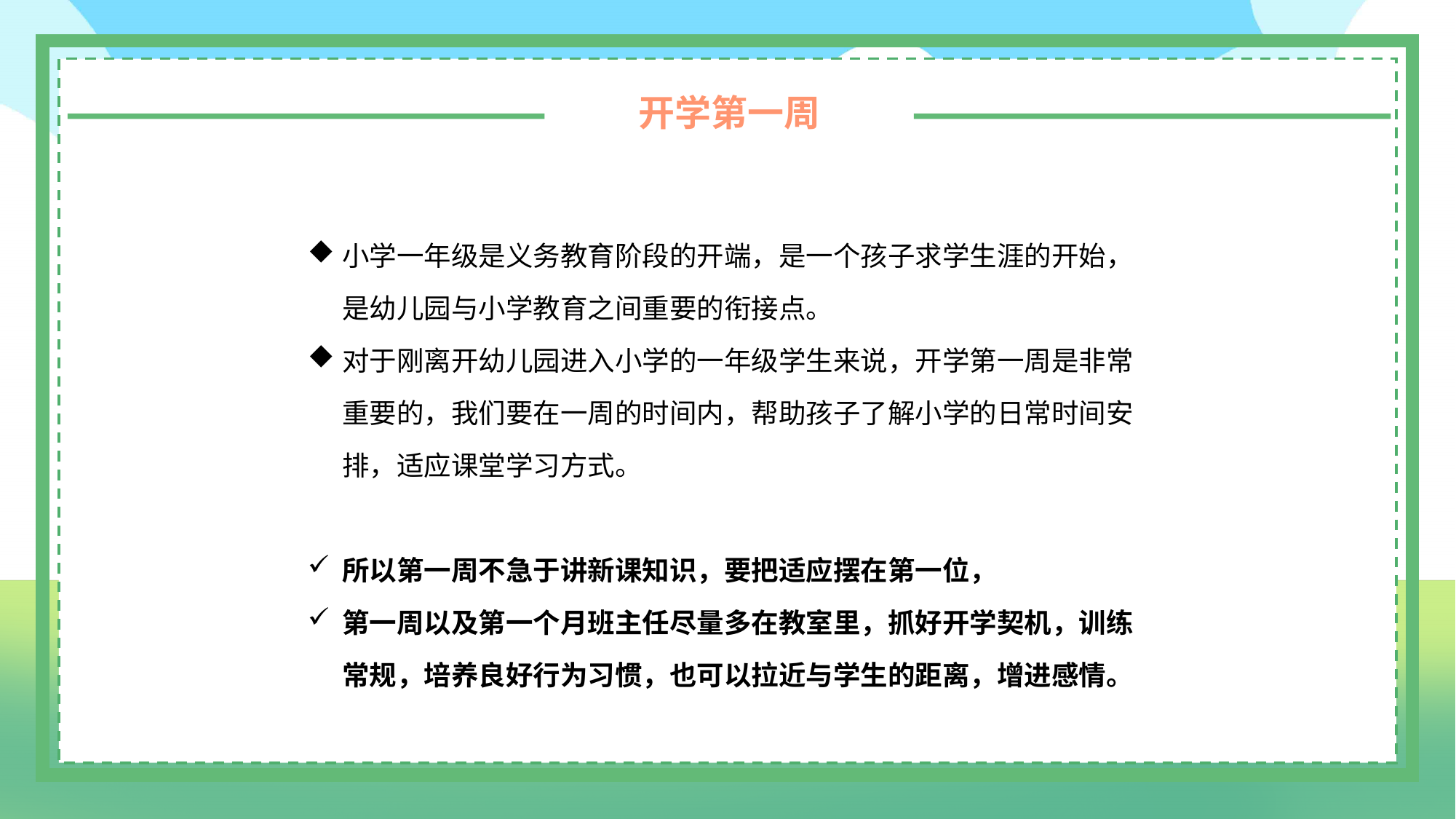

开学第一周

小学一年级是义务教育阶段的开端，是一个孩子求学生涯的开始，是幼儿园与小学教育之间重要的衔接点。
对于刚离开幼儿园进入小学的一年级学生来说，开学第一周是非常重要的，我们要在一周的时间内，帮助孩子了解小学的日常时间安排，适应课堂学习方式。

所以第一周不急于讲新课知识，要把适应摆在第一位，
第一周以及第一个月班主任尽量多在教室里，抓好开学契机，训练常规，培养良好行为习惯，也可以拉近与学生的距离，增进感情。